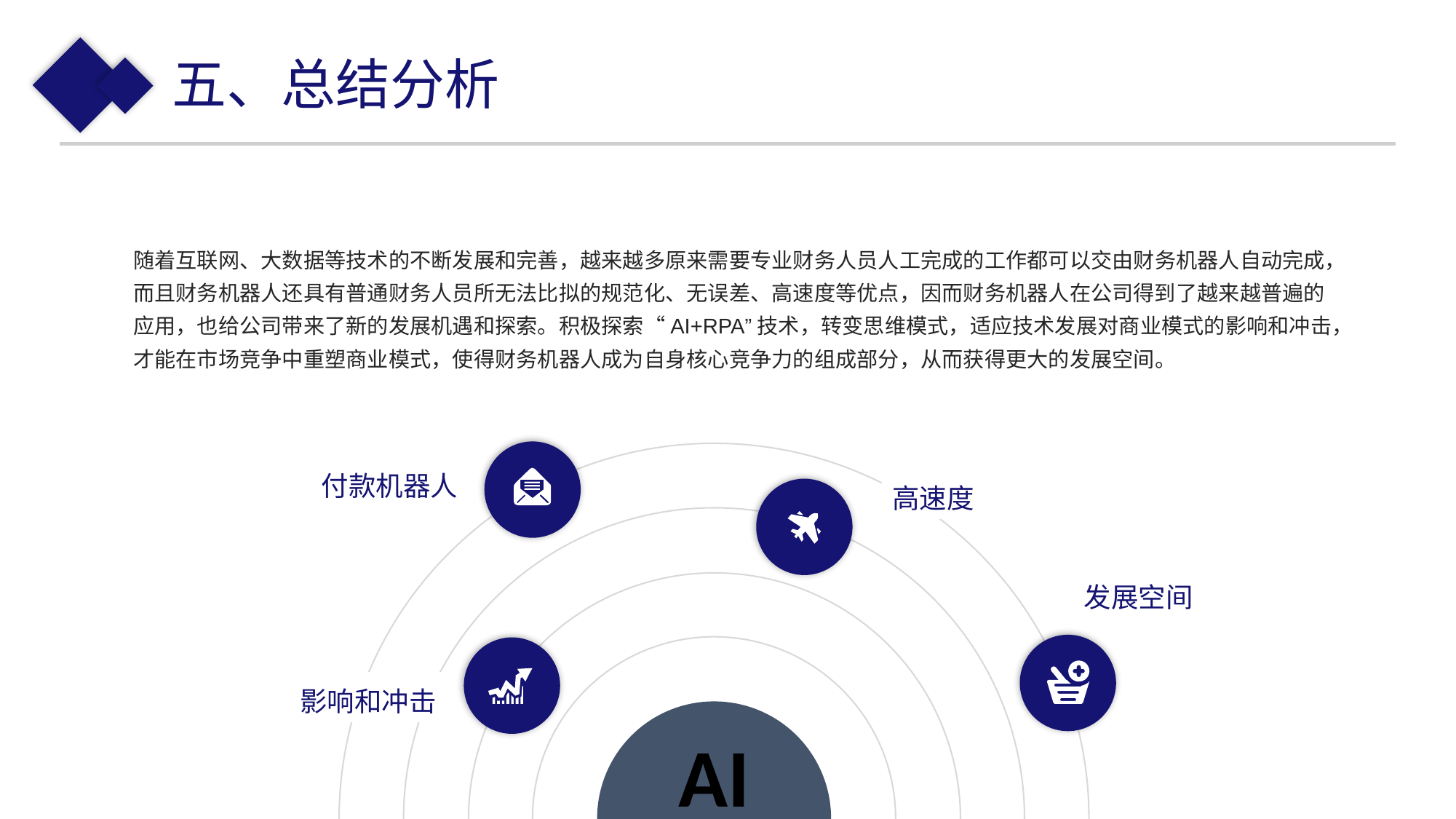

五、总结分析

随着互联网、大数据等技术的不断发展和完善，越来越多原来需要专业财务人员人工完成的工作都可以交由财务机器人自动完成，而且财务机器人还具有普通财务人员所无法比拟的规范化、无误差、高速度等优点，因而财务机器人在公司得到了越来越普遍的应用，也给公司带来了新的发展机遇和探索。积极探索“AI+RPA”技术，转变思维模式，适应技术发展对商业模式的影响和冲击，才能在市场竞争中重塑商业模式，使得财务机器人成为自身核心竞争力的组成部分，从而获得更大的发展空间。

付款机器人
高速度
发展空间
影响和冲击
AI